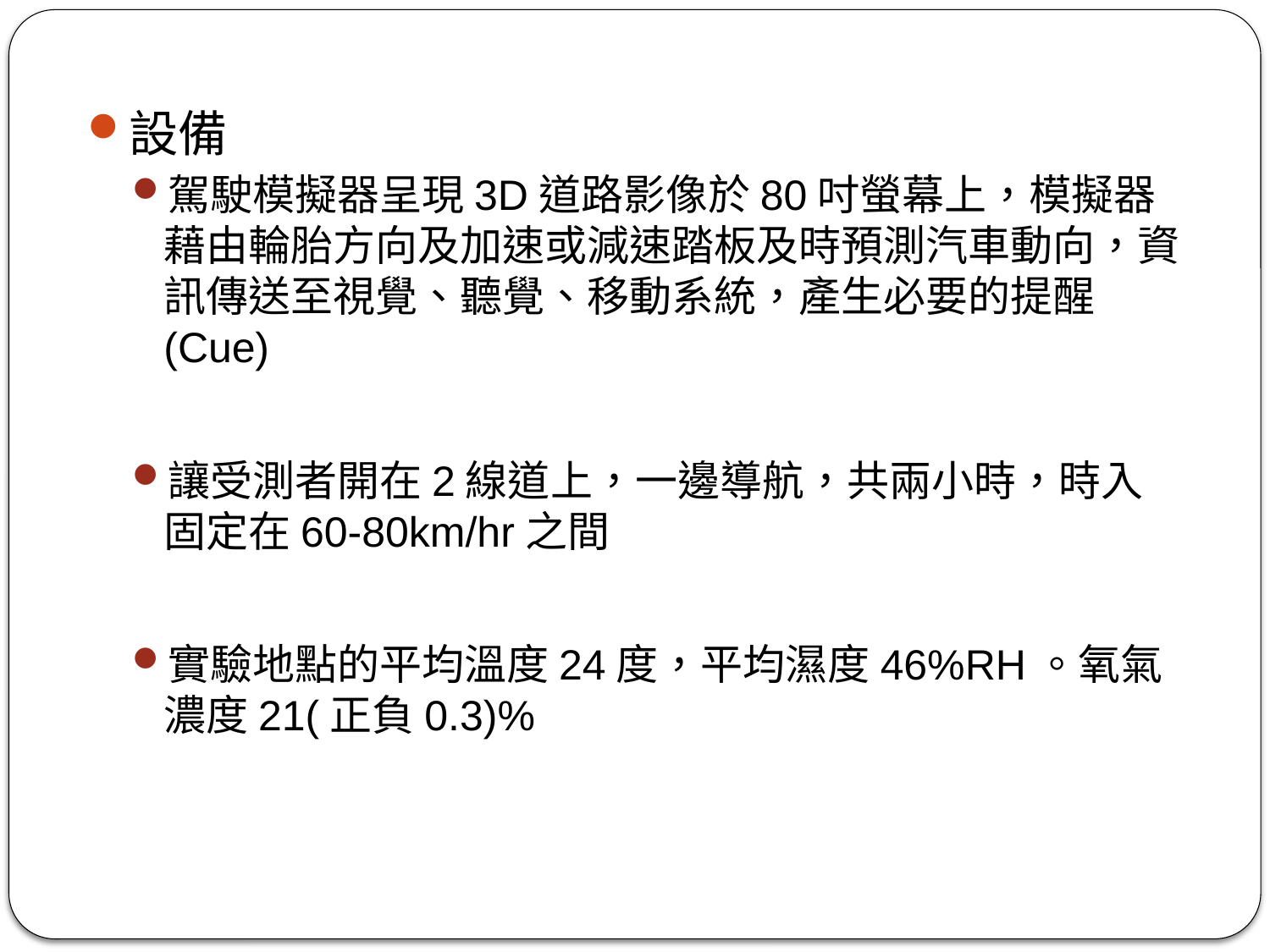

設備
駕駛模擬器呈現3D道路影像於80吋螢幕上，模擬器藉由輪胎方向及加速或減速踏板及時預測汽車動向，資訊傳送至視覺、聽覺、移動系統，產生必要的提醒(Cue)

讓受測者開在2線道上，一邊導航，共兩小時，時入固定在60-80km/hr之間

實驗地點的平均溫度24度，平均濕度46%RH。氧氣濃度21(正負0.3)%